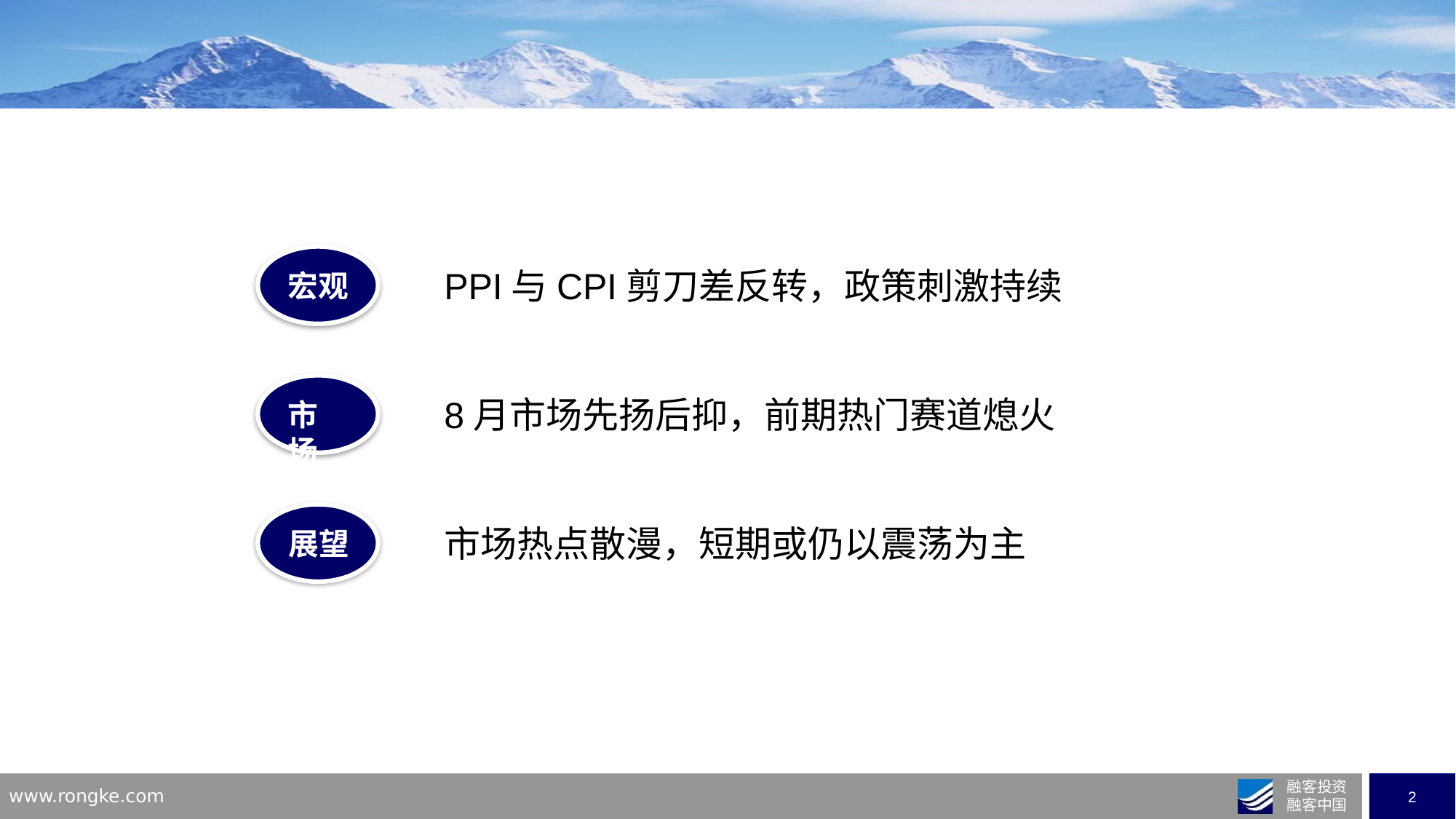

PPI与CPI剪刀差反转，政策刺激持续
宏观

8月市场先扬后抑，前期热门赛道熄火
市场

市场热点散漫，短期或仍以震荡为主
展望